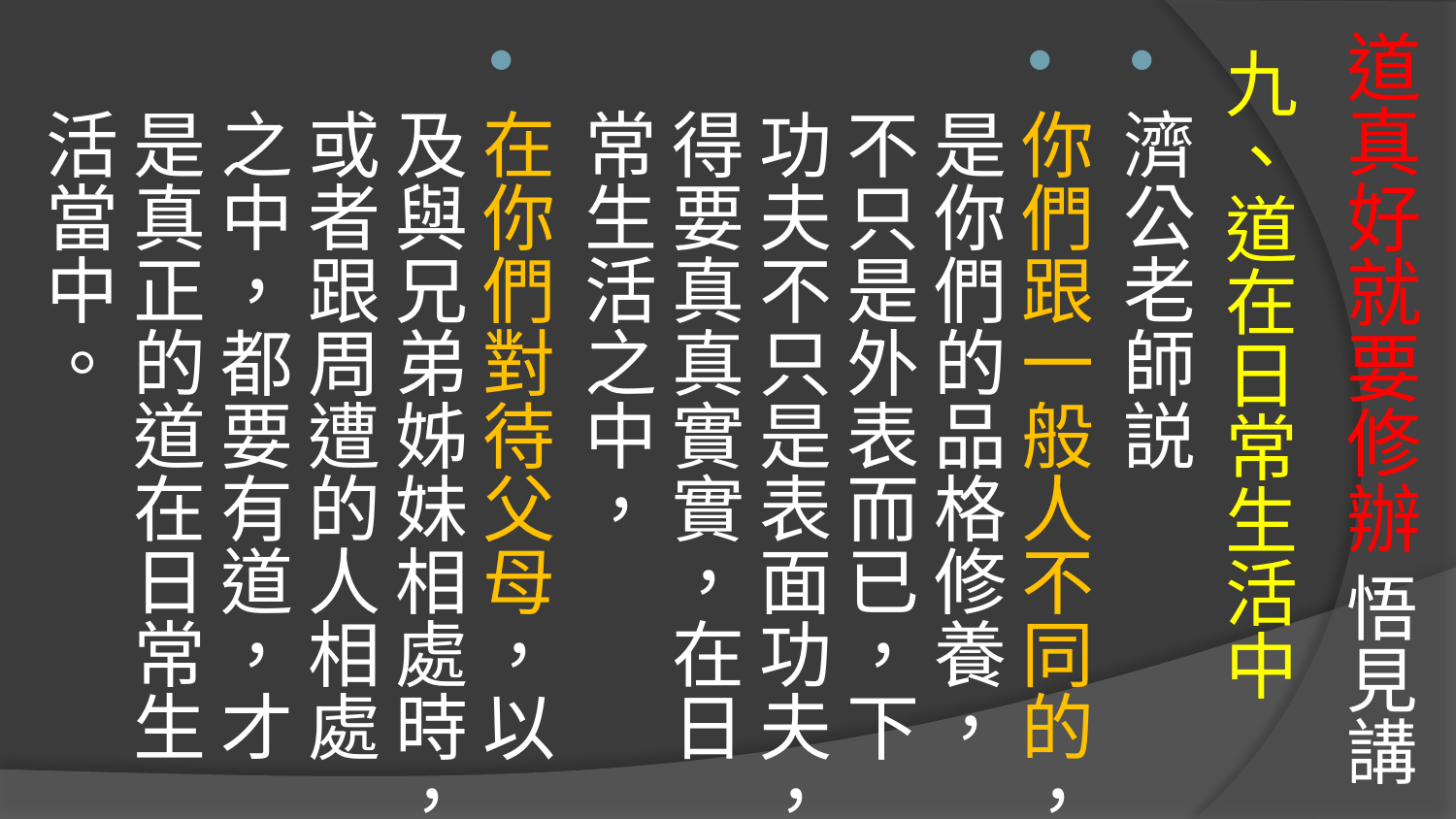

# 道真好就要修辦 悟見講
九、道在日常生活中
濟公老師説
你們跟一般人不同的，是你們的品格修養，不只是外表而已，下功夫不只是表面功夫，得要真真實實，在日常生活之中，
在你們對待父母，以及與兄弟姊妹相處時，或者跟周遭的人相處之中，都要有道，才是真正的道在日常生活當中。